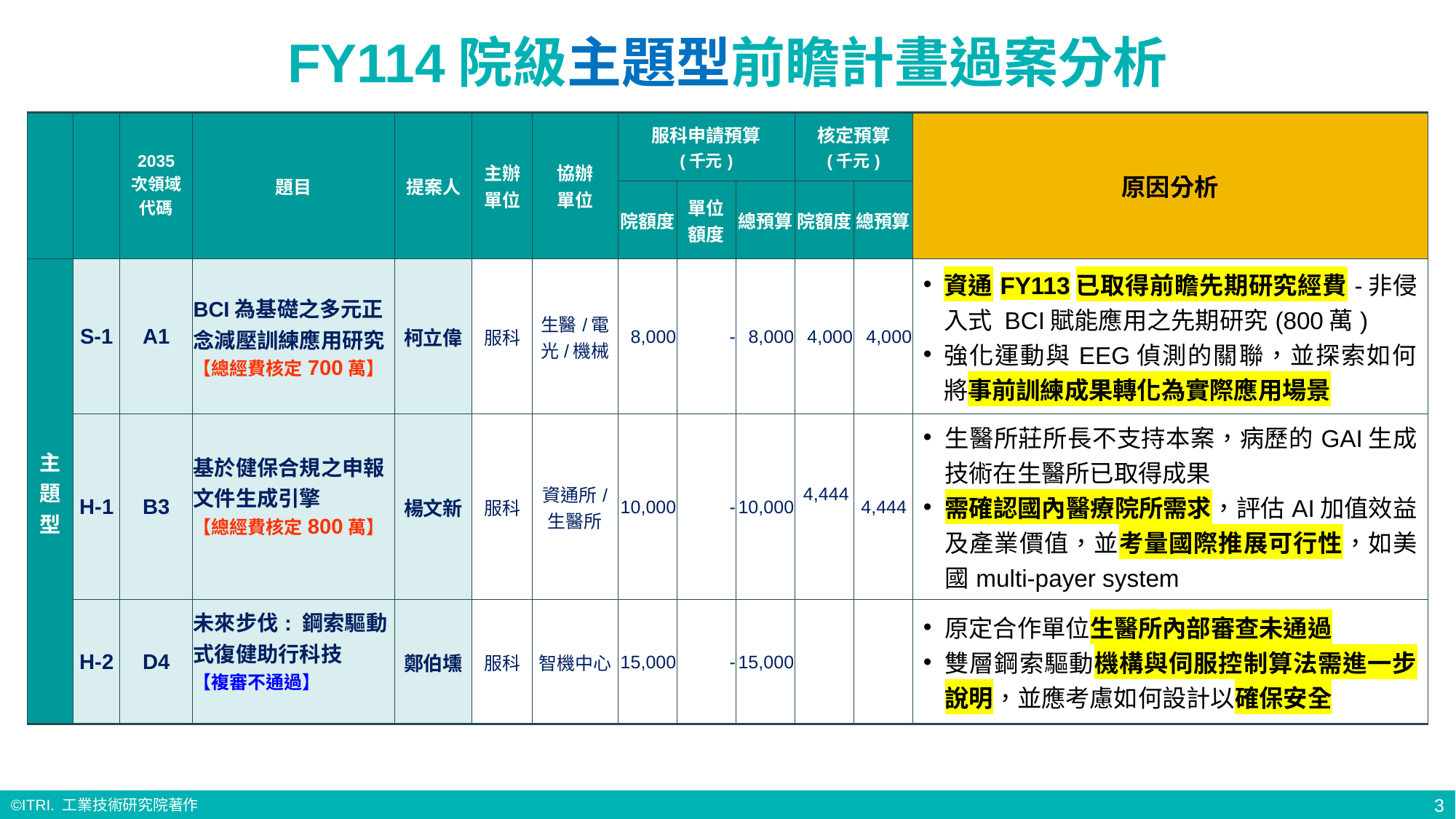

# FY114院級主題型前瞻計畫過案分析
|  |  | 2035 次領域代碼 | 題目 | 提案人 | 主辦單位 | 協辦 單位 | 服科申請預算 (千元) |  |  | 核定預算 (千元) |  | 原因分析 |
| --- | --- | --- | --- | --- | --- | --- | --- | --- | --- | --- | --- | --- |
|  |  |  |  |  |  |  | 院額度 | 單位 額度 | 總預算 | 院額度 | 總預算 |  |
| 主 題 型 | S-1 | A1 | BCI為基礎之多元正念減壓訓練應用研究 【總經費核定700萬】 | 柯立偉 | 服科 | 生醫/電光/機械 | 8,000 | - | 8,000 | 4,000 | 4,000 | 資通FY113已取得前瞻先期研究經費-非侵入式 BCI賦能應用之先期研究(800萬) 強化運動與EEG偵測的關聯，並探索如何將事前訓練成果轉化為實際應用場景 |
|  | H-1 | B3 | 基於健保合規之申報文件生成引擎 【總經費核定800萬】 | 楊文新 | 服科 | 資通所/ 生醫所 | 10,000 | - | 10,000 | 4,444 | 4,444 | 生醫所莊所長不支持本案，病歷的GAI生成技術在生醫所已取得成果 需確認國內醫療院所需求，評估AI加值效益及產業價值，並考量國際推展可行性，如美國multi-payer system |
|  | H-2 | D4 | 未來步伐: 鋼索驅動式復健助行科技 【複審不通過】 | 鄭伯壎 | 服科 | 智機中心 | 15,000 | - | 15,000 |  |  | 原定合作單位生醫所內部審查未通過 雙層鋼索驅動機構與伺服控制算法需進一步說明，並應考慮如何設計以確保安全 |
3